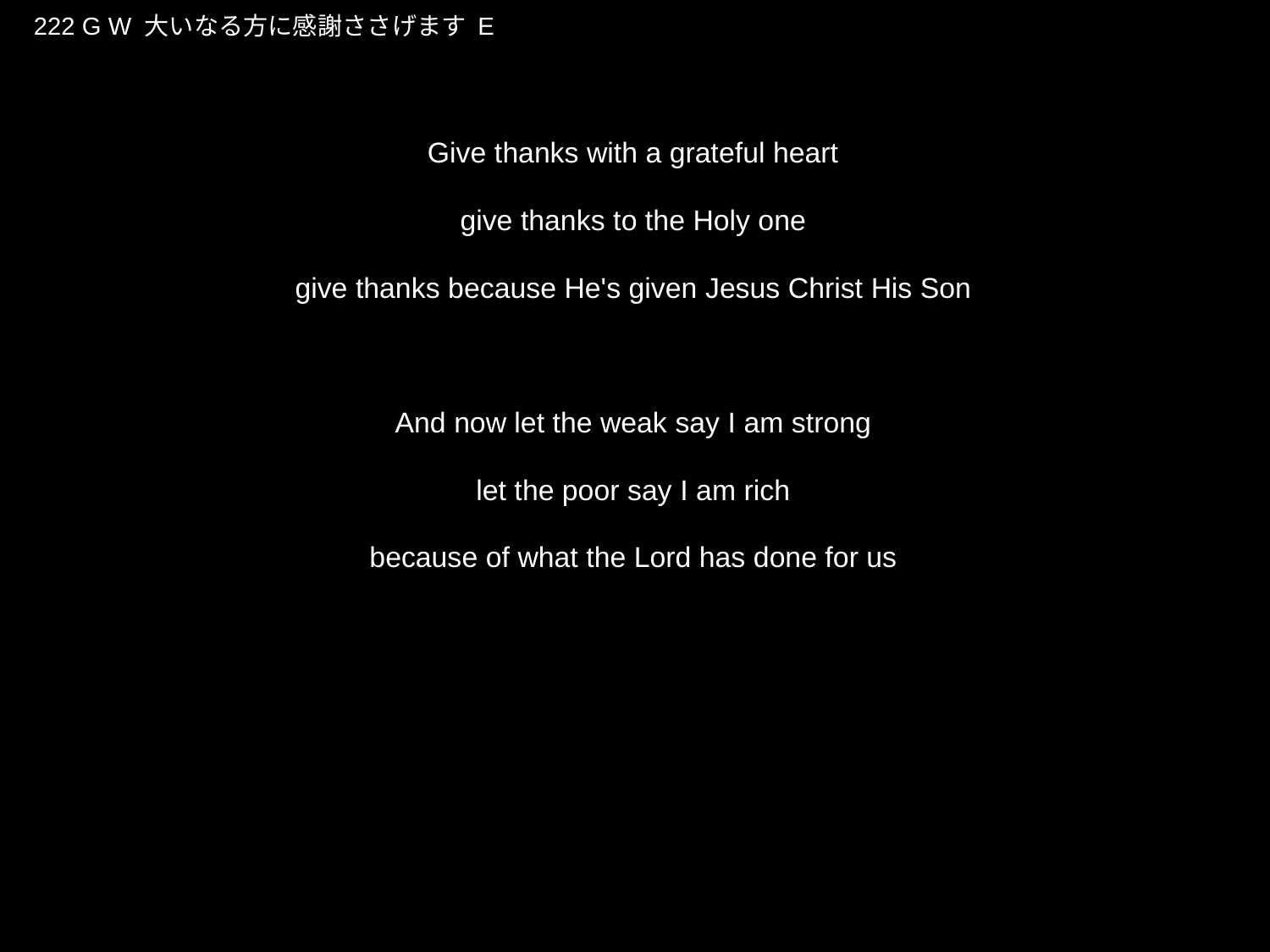

おおいなるかたにかんしゃささげます
★W
222 G W 大いなる方に感謝ささげます E
★３
Give thanks with a grateful heart
give thanks to the Holy one
give thanks because He's given Jesus Christ His Son
And now let the weak say I am strong
let the poor say I am rich
because of what the Lord has done for us